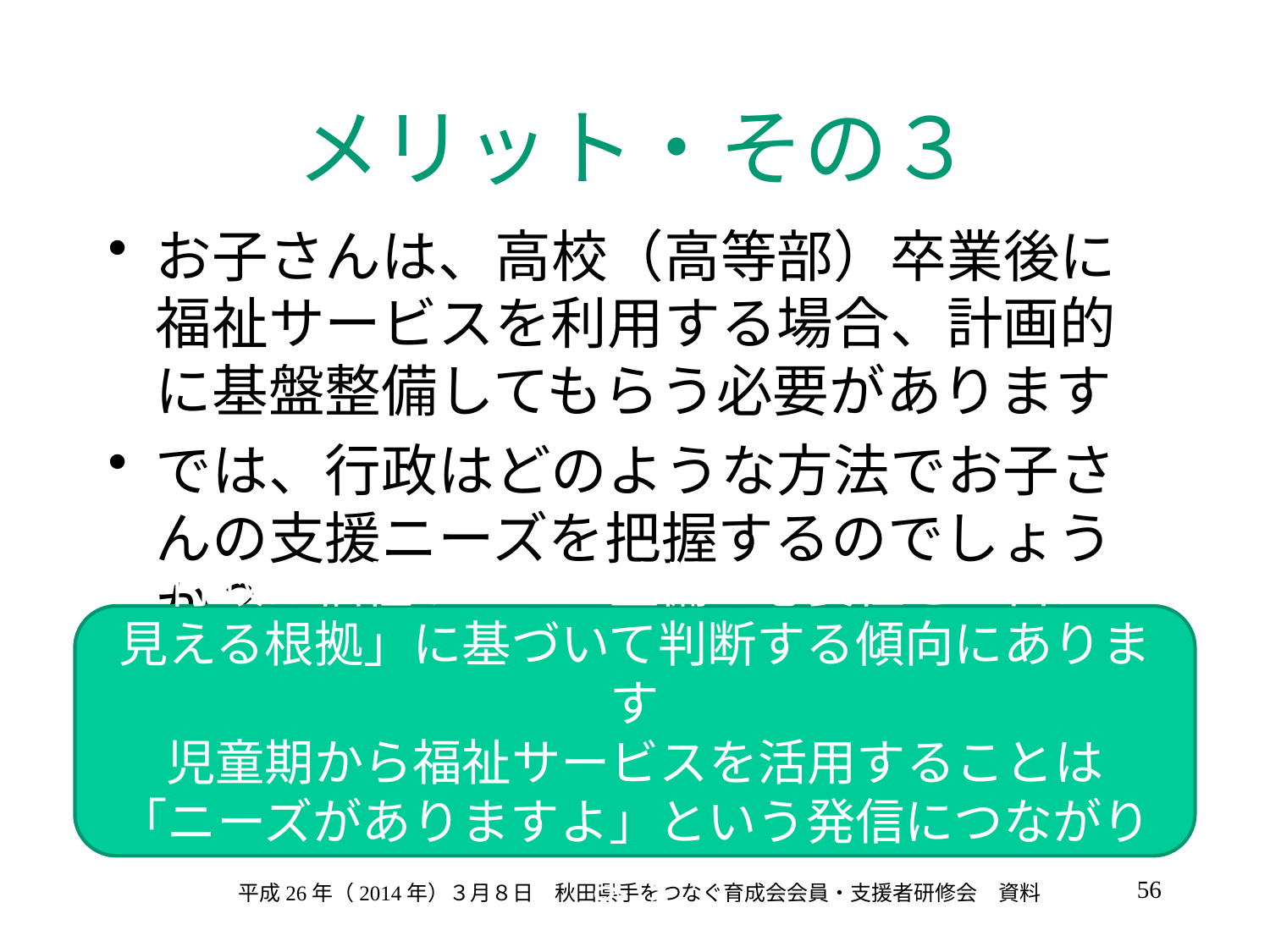

# メリット・その３
お子さんは、高校（高等部）卒業後に福祉サービスを利用する場合、計画的に基盤整備してもらう必要があります
では、行政はどのような方法でお子さんの支援ニーズを把握するのでしょうか？
行政は福祉サービス整備の必要性を「目に
見える根拠」に基づいて判断する傾向にあります
児童期から福祉サービスを活用することは
「ニーズがありますよ」という発信につながります
56